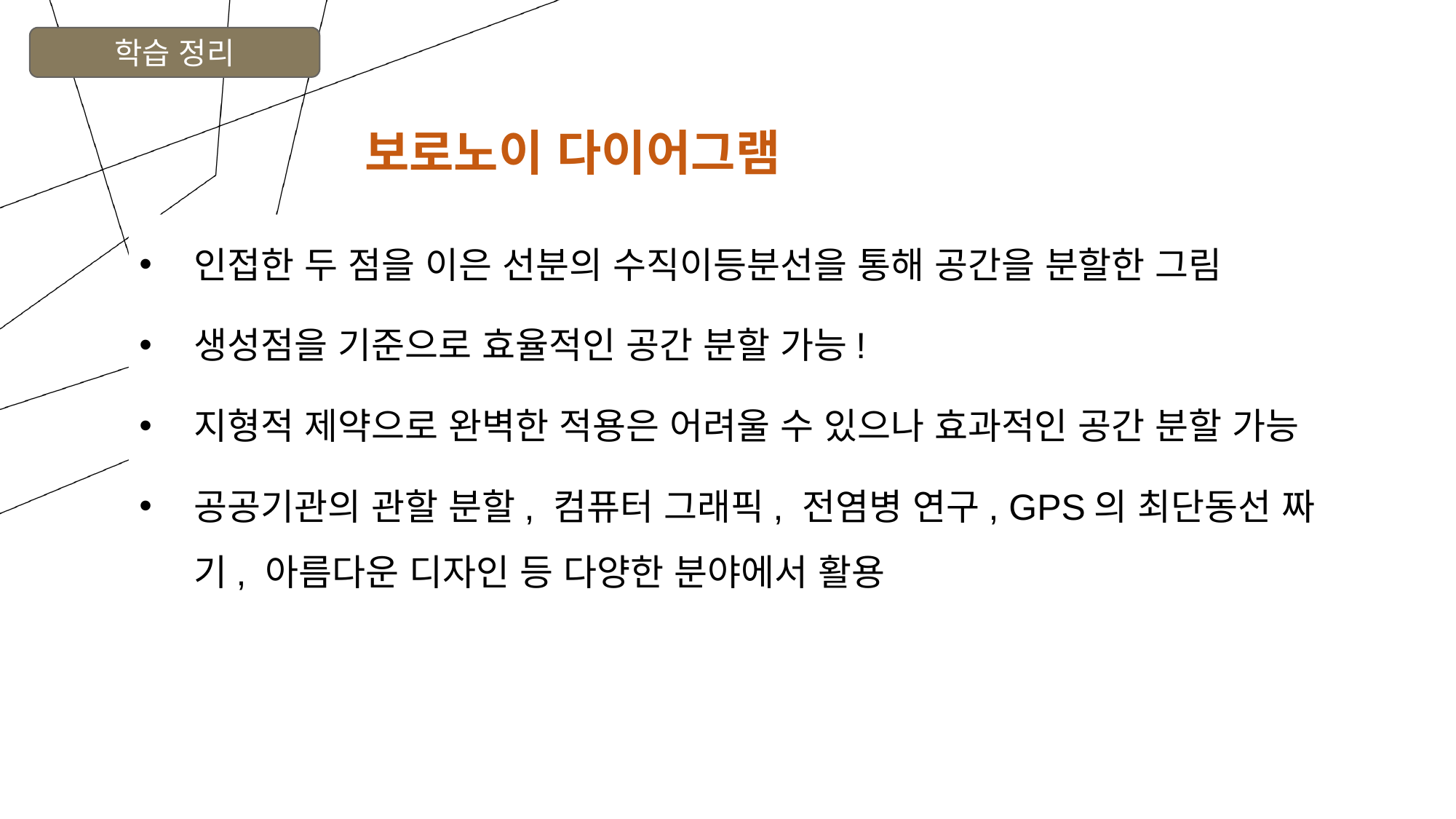

학습 정리
보로노이 다이어그램
인접한 두 점을 이은 선분의 수직이등분선을 통해 공간을 분할한 그림
생성점을 기준으로 효율적인 공간 분할 가능!
지형적 제약으로 완벽한 적용은 어려울 수 있으나 효과적인 공간 분할 가능
공공기관의 관할 분할, 컴퓨터 그래픽, 전염병 연구, GPS의 최단동선 짜기, 아름다운 디자인 등 다양한 분야에서 활용